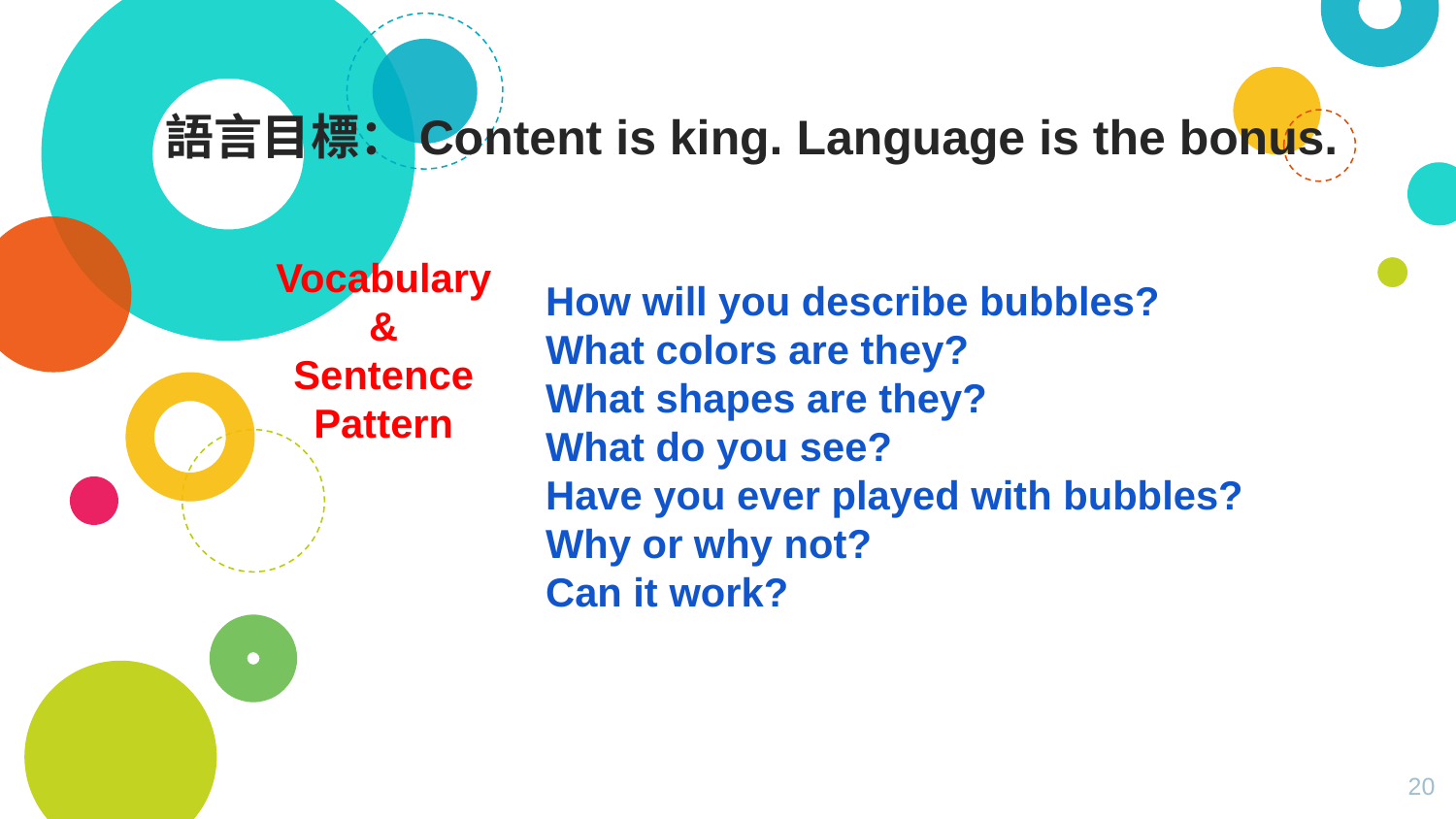

語言目標：Content is king. Language is the bonus.
Vocabulary
&
Sentence Pattern
How will you describe bubbles?
What colors are they?
What shapes are they?
What do you see?
Have you ever played with bubbles?
Why or why not?
Can it work?

20